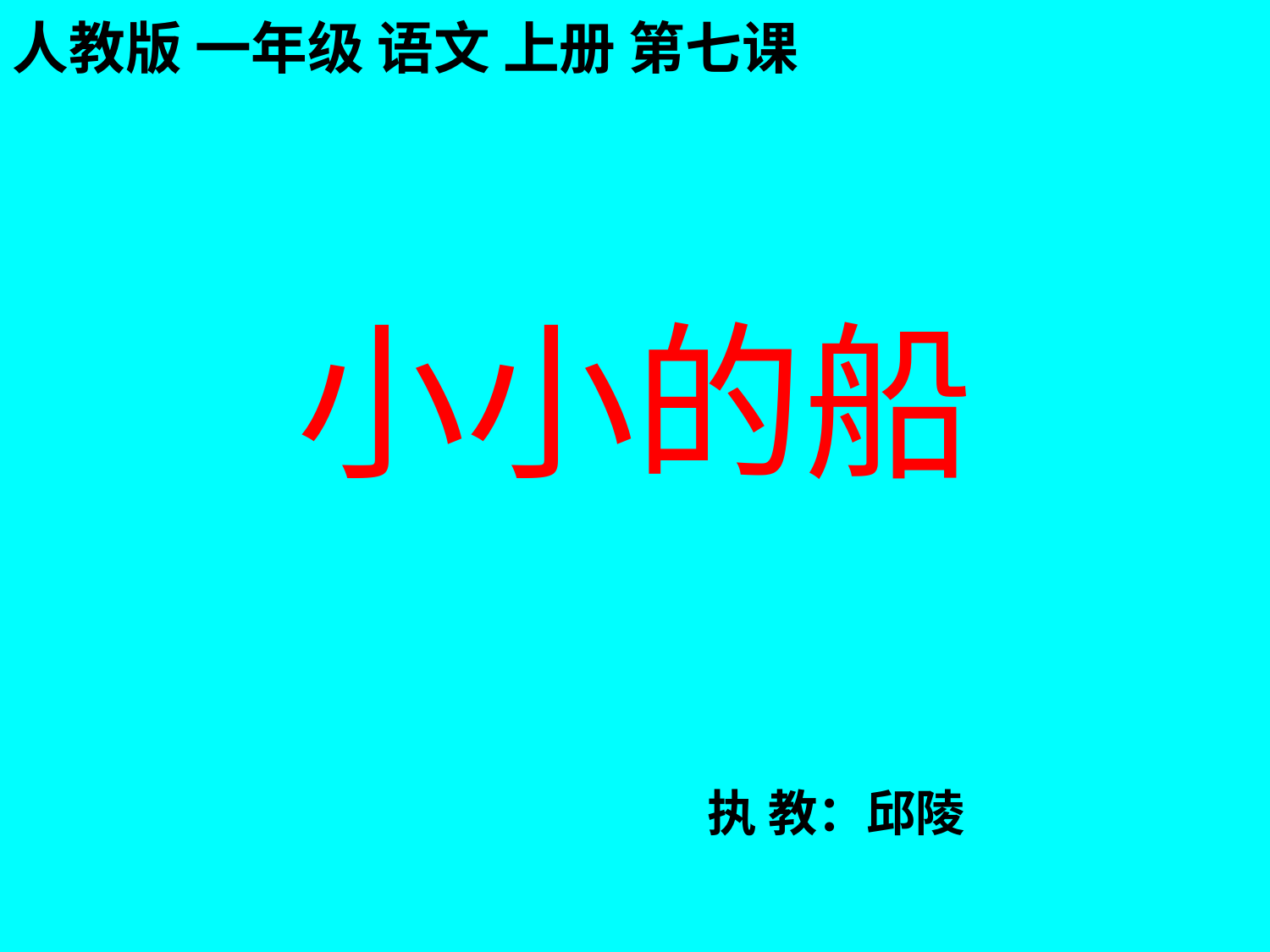

人教版 一年级 语文 上册 第七课
# 小小的船
执 教：邱陵

1